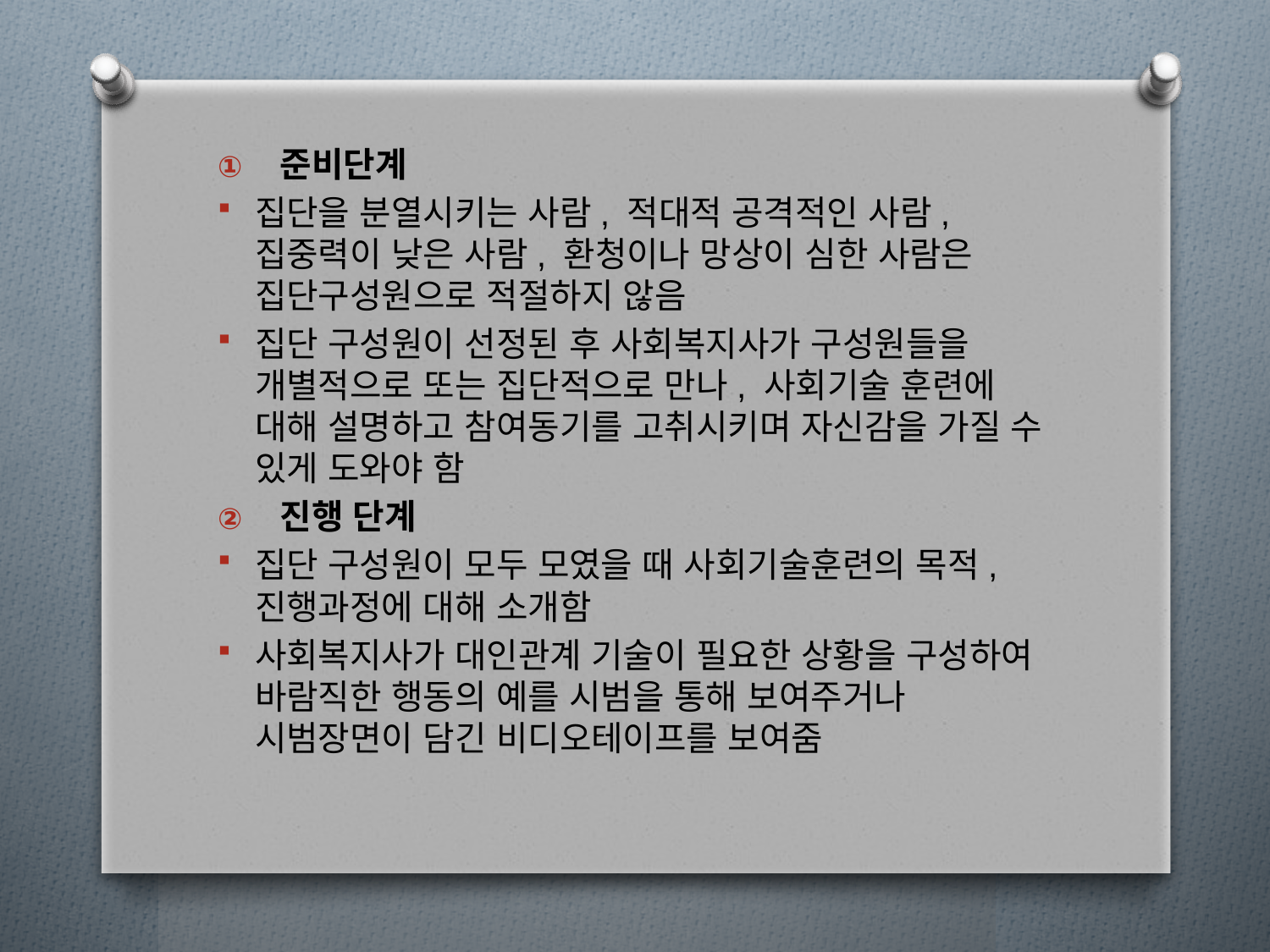

준비단계
집단을 분열시키는 사람, 적대적 공격적인 사람, 집중력이 낮은 사람, 환청이나 망상이 심한 사람은 집단구성원으로 적절하지 않음
집단 구성원이 선정된 후 사회복지사가 구성원들을 개별적으로 또는 집단적으로 만나, 사회기술 훈련에 대해 설명하고 참여동기를 고취시키며 자신감을 가질 수 있게 도와야 함
진행 단계
집단 구성원이 모두 모였을 때 사회기술훈련의 목적, 진행과정에 대해 소개함
사회복지사가 대인관계 기술이 필요한 상황을 구성하여 바람직한 행동의 예를 시범을 통해 보여주거나 시범장면이 담긴 비디오테이프를 보여줌